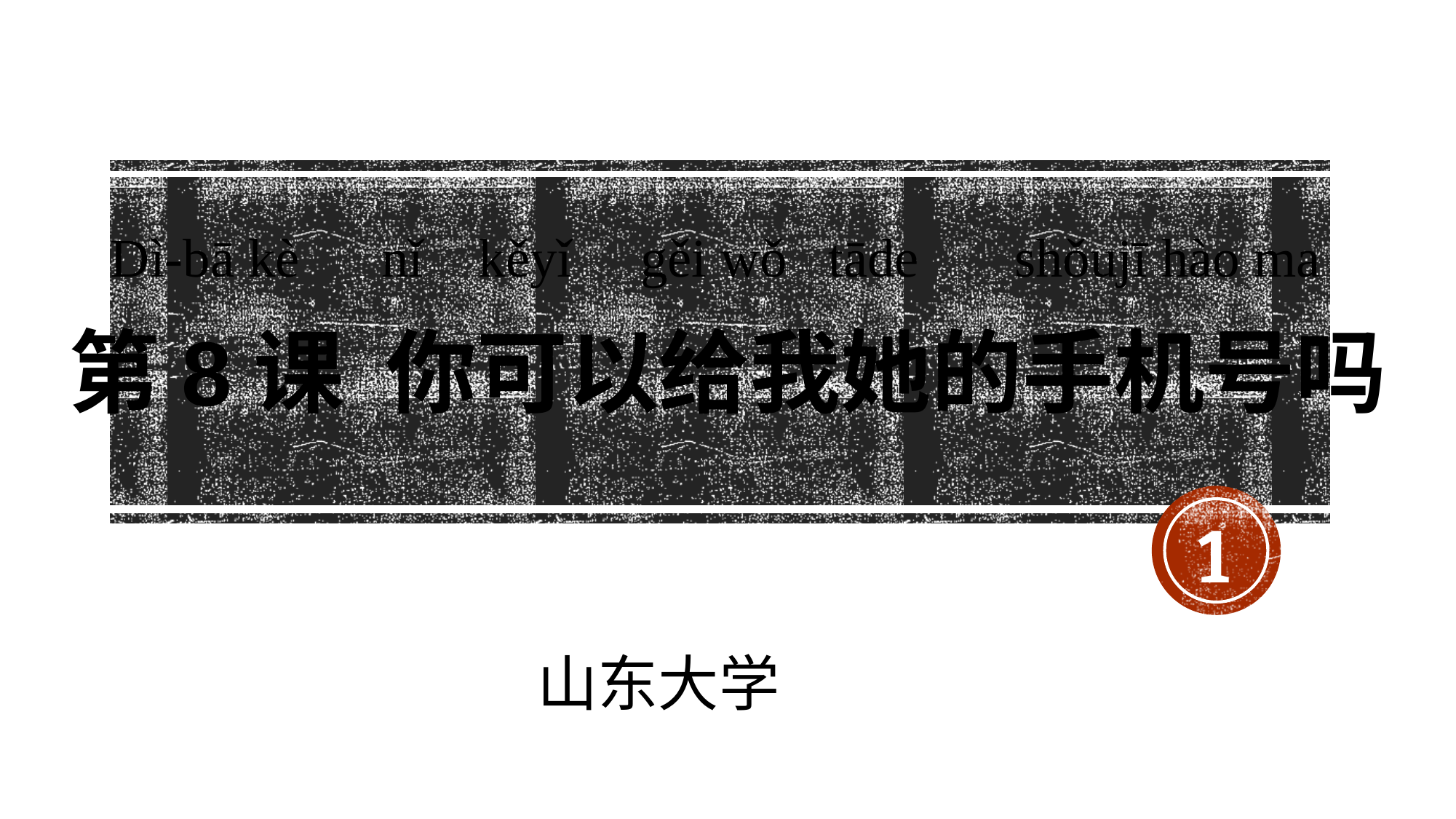

Dì-bā kè      nǐ    kěyǐ     gěi wǒ   tāde       shǒujī hào ma
# 第8课  你可以给我她的手机号吗
1
山东大学